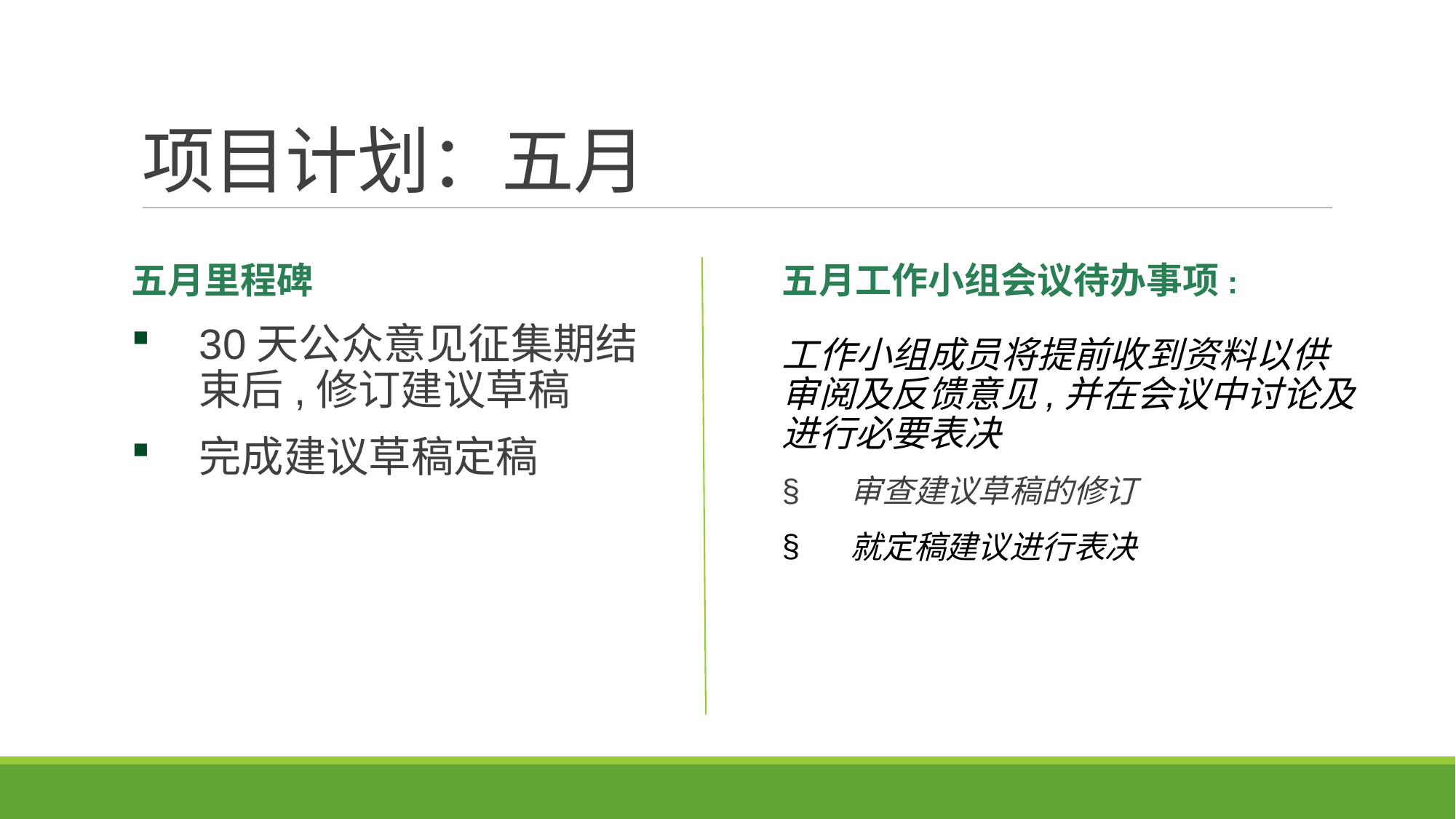

# 项目计划：五月
五月里程碑
30天公众意见征集期结束后,修订建议草稿
完成建议草稿定稿

五月工作小组会议待办事项: 
工作小组成员将提前收到资料以供审阅及反馈意见,并在会议中讨论及进行必要表决
审查建议草稿的修订
就定稿建议进行表决